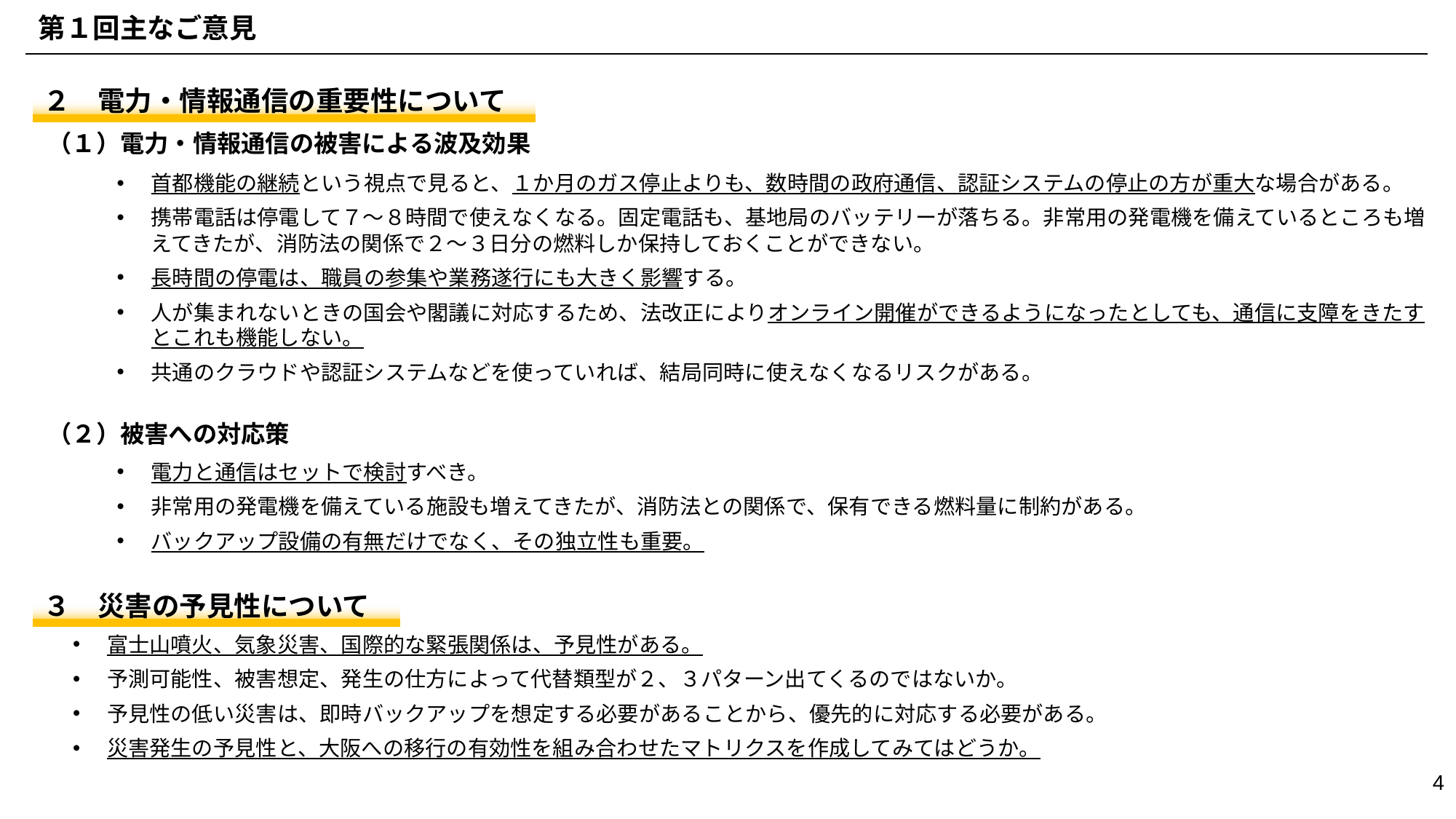

第１回主なご意見
| ２　電力・情報通信の重要性について |
| --- |
（１）電力・情報通信の被害による波及効果
首都機能の継続という視点で見ると、１か月のガス停止よりも、数時間の政府通信、認証システムの停止の方が重大な場合がある。
携帯電話は停電して７～８時間で使えなくなる。固定電話も、基地局のバッテリーが落ちる。非常用の発電機を備えているところも増えてきたが、消防法の関係で２～３日分の燃料しか保持しておくことができない。
長時間の停電は、職員の参集や業務遂行にも大きく影響する。
人が集まれないときの国会や閣議に対応するため、法改正によりオンライン開催ができるようになったとしても、通信に支障をきたすとこれも機能しない。
共通のクラウドや認証システムなどを使っていれば、結局同時に使えなくなるリスクがある。
（２）被害への対応策
電力と通信はセットで検討すべき。
非常用の発電機を備えている施設も増えてきたが、消防法との関係で、保有できる燃料量に制約がある。
バックアップ設備の有無だけでなく、その独立性も重要。
| ３　災害の予見性について |
| --- |
富士山噴火、気象災害、国際的な緊張関係は、予見性がある。
予測可能性、被害想定、発生の仕方によって代替類型が２、３パターン出てくるのではないか。
予見性の低い災害は、即時バックアップを想定する必要があることから、優先的に対応する必要がある。
災害発生の予見性と、大阪への移行の有効性を組み合わせたマトリクスを作成してみてはどうか。
4